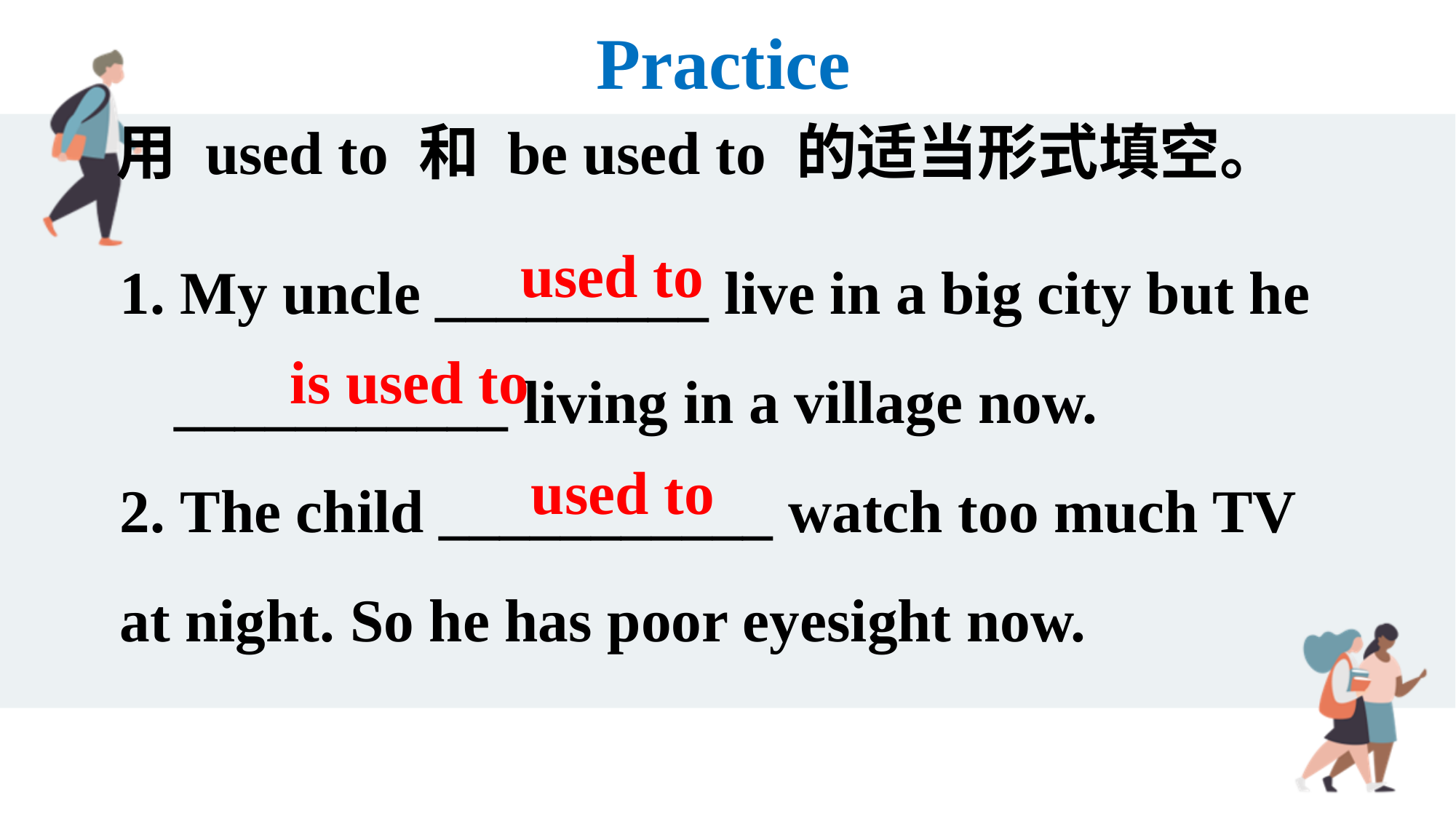

Practice
用 used to 和 be used to 的适当形式填空。
1. My uncle _________ live in a big city but he ___________ living in a village now.
2. The child ___________ watch too much TV at night. So he has poor eyesight now.
 used to
 is used to
 used to